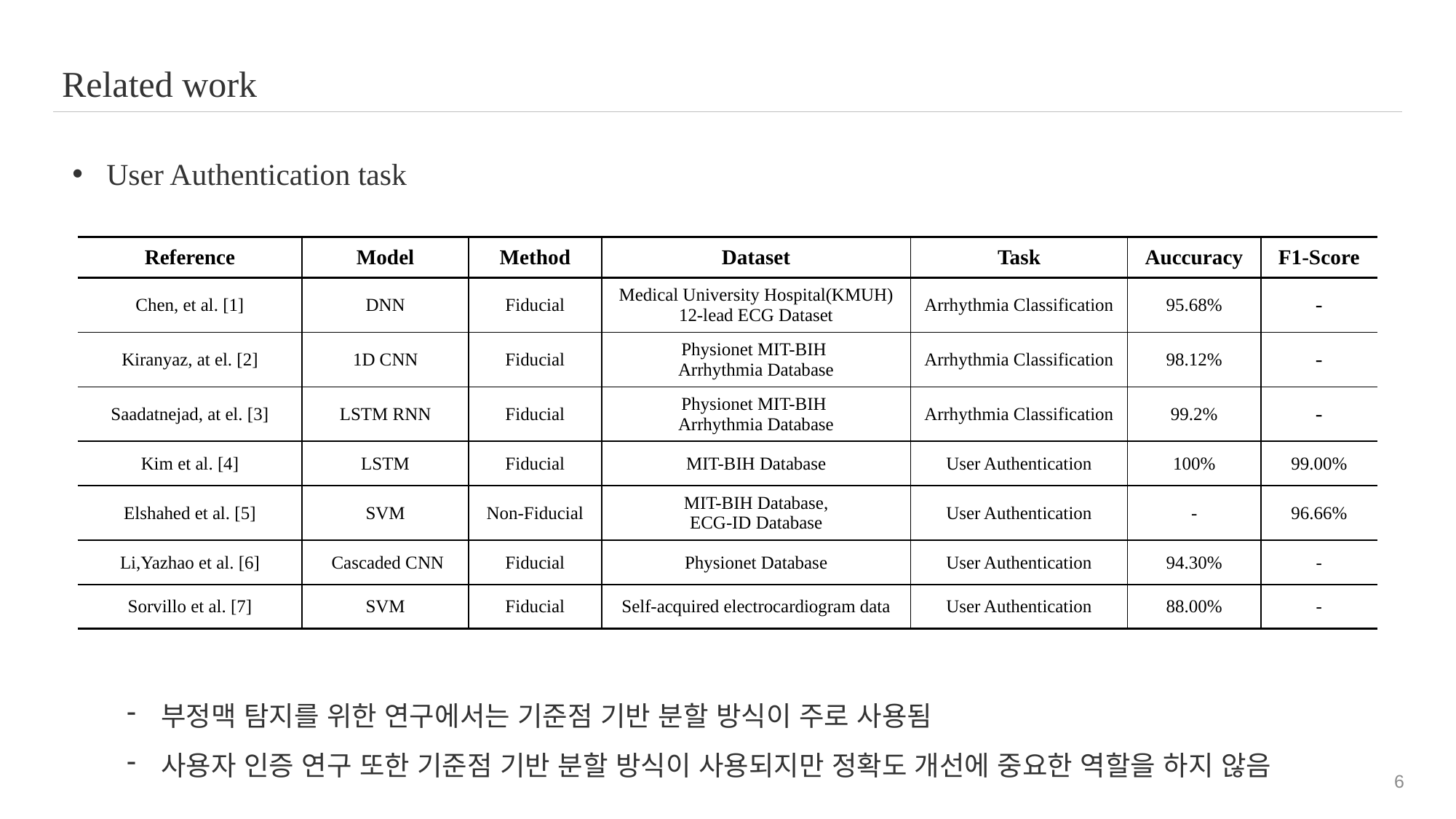

Related work
User Authentication task

부정맥 탐지를 위한 연구에서는 기준점 기반 분할 방식이 주로 사용됨
사용자 인증 연구 또한 기준점 기반 분할 방식이 사용되지만 정확도 개선에 중요한 역할을 하지 않음
| Reference | Model | Method | Dataset | Task | Auccuracy | F1-Score |
| --- | --- | --- | --- | --- | --- | --- |
| Chen, et al. [1] | DNN | Fiducial | Medical University Hospital(KMUH) 12-lead ECG Dataset | Arrhythmia Classification | 95.68% | - |
| Kiranyaz, at el. [2] | 1D CNN | Fiducial | Physionet MIT-BIH Arrhythmia Database | Arrhythmia Classification | 98.12% | - |
| Saadatnejad, at el. [3] | LSTM RNN | Fiducial | Physionet MIT-BIH Arrhythmia Database | Arrhythmia Classification | 99.2% | - |
| Kim et al. [4] | LSTM | Fiducial | MIT-BIH Database | User Authentication | 100% | 99.00% |
| Elshahed et al. [5] | SVM | Non-Fiducial | MIT-BIH Database, ECG-ID Database | User Authentication | - | 96.66% |
| Li,Yazhao et al. [6] | Cascaded CNN | Fiducial | Physionet Database | User Authentication | 94.30% | - |
| Sorvillo et al. [7] | SVM | Fiducial | Self-acquired electrocardiogram data | User Authentication | 88.00% | - |
6